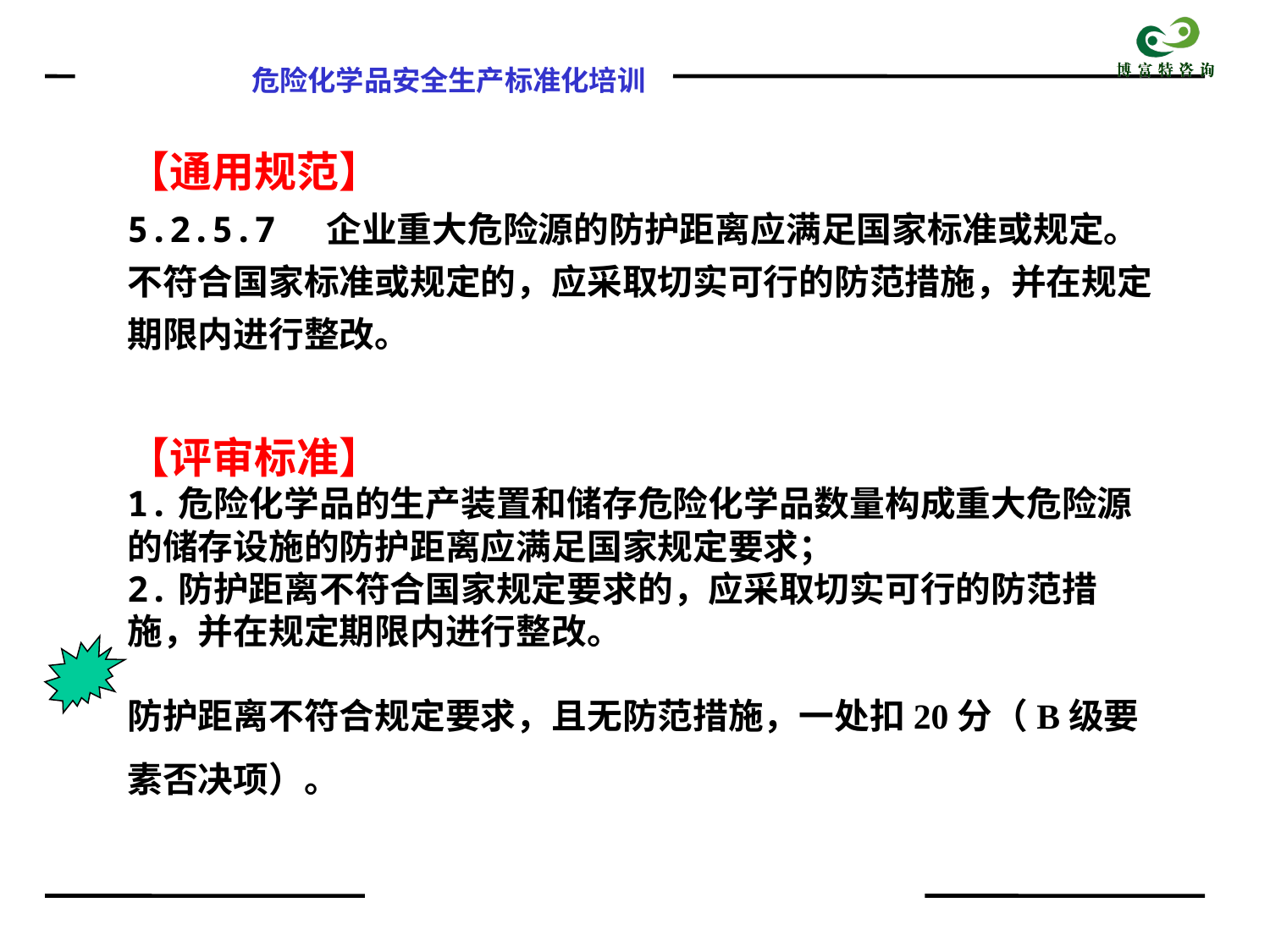

【通用规范】
5.2.5.7  企业重大危险源的防护距离应满足国家标准或规定。不符合国家标准或规定的，应采取切实可行的防范措施，并在规定期限内进行整改。

【评审标准】
1.危险化学品的生产装置和储存危险化学品数量构成重大危险源的储存设施的防护距离应满足国家规定要求；
2.防护距离不符合国家规定要求的，应采取切实可行的防范措施，并在规定期限内进行整改。

防护距离不符合规定要求，且无防范措施，一处扣20分（B级要素否决项）。